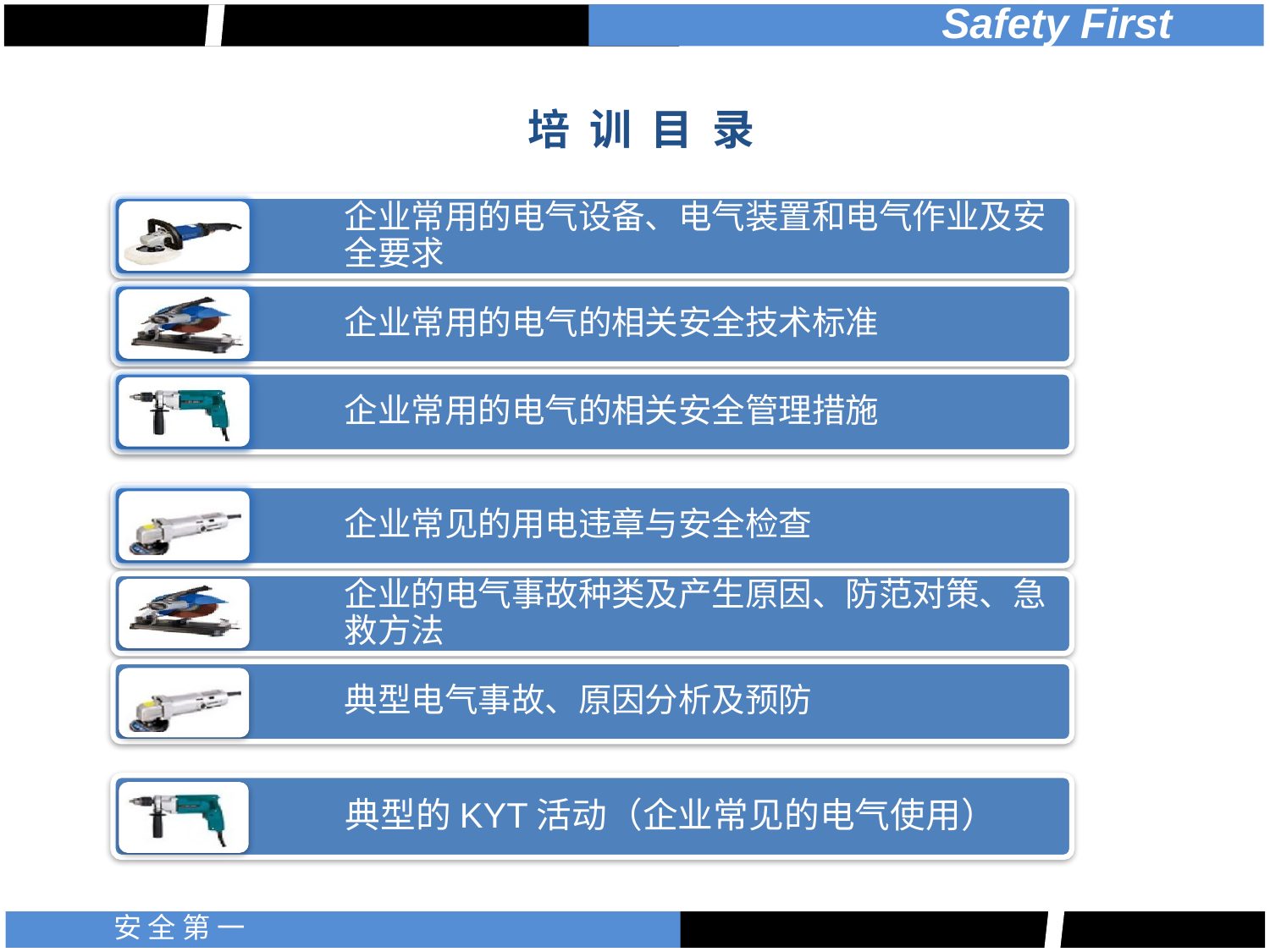

培  训  目  录
企业常用的电气设备、电气装置和电气作业及安全要求
企业常用的电气的相关安全技术标准
企业常用的电气的相关安全管理措施
企业常见的用电违章与安全检查
企业的电气事故种类及产生原因、防范对策、急救方法
典型电气事故、原因分析及预防
典型的KYT活动（企业常见的电气使用）